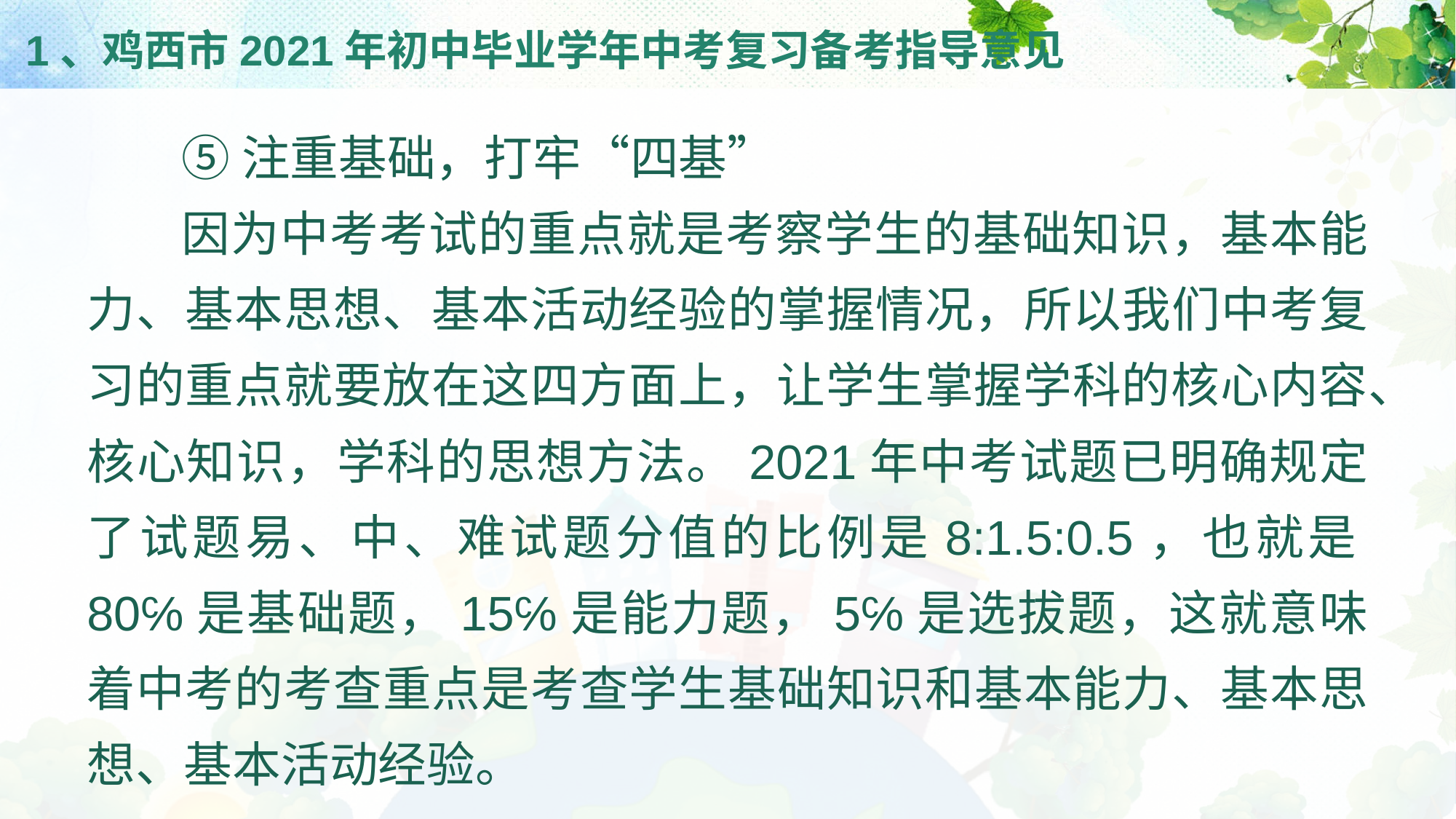

# 1、鸡西市2021年初中毕业学年中考复习备考指导意见
⑤注重基础，打牢“四基”
因为中考考试的重点就是考察学生的基础知识，基本能力、基本思想、基本活动经验的掌握情况，所以我们中考复习的重点就要放在这四方面上，让学生掌握学科的核心内容、核心知识，学科的思想方法。2021年中考试题已明确规定了试题易、中、难试题分值的比例是8:1.5:0.5，也就是80℅是基础题，15℅是能力题，5℅是选拔题，这就意味着中考的考查重点是考查学生基础知识和基本能力、基本思想、基本活动经验。